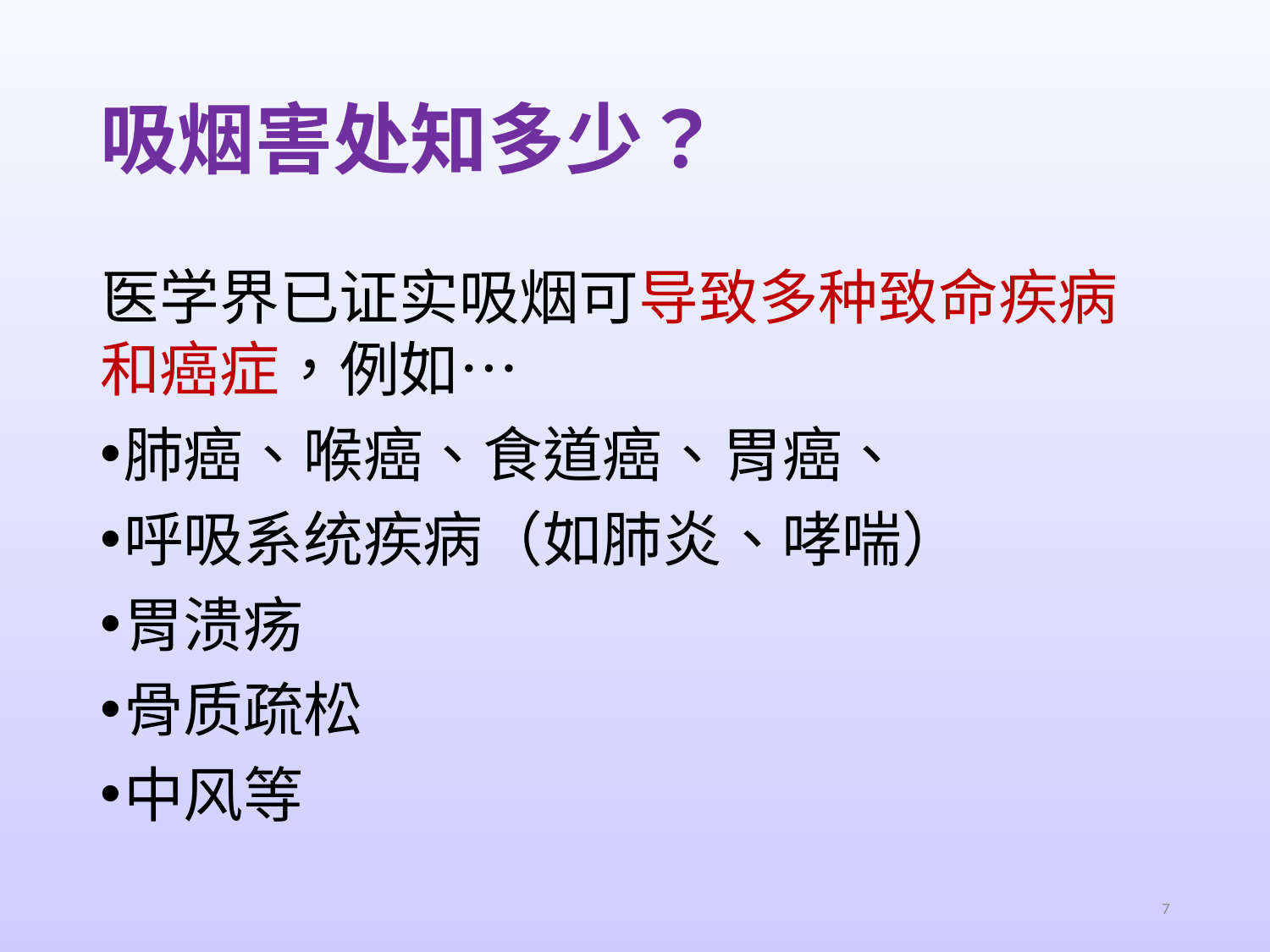

# 吸烟害处知多少？
医学界已证实吸烟可导致多种致命疾病和癌症，例如…
肺癌、喉癌、食道癌、胃癌、
呼吸系统疾病（如肺炎、哮喘）
胃溃疡
骨质疏松
中风等
7